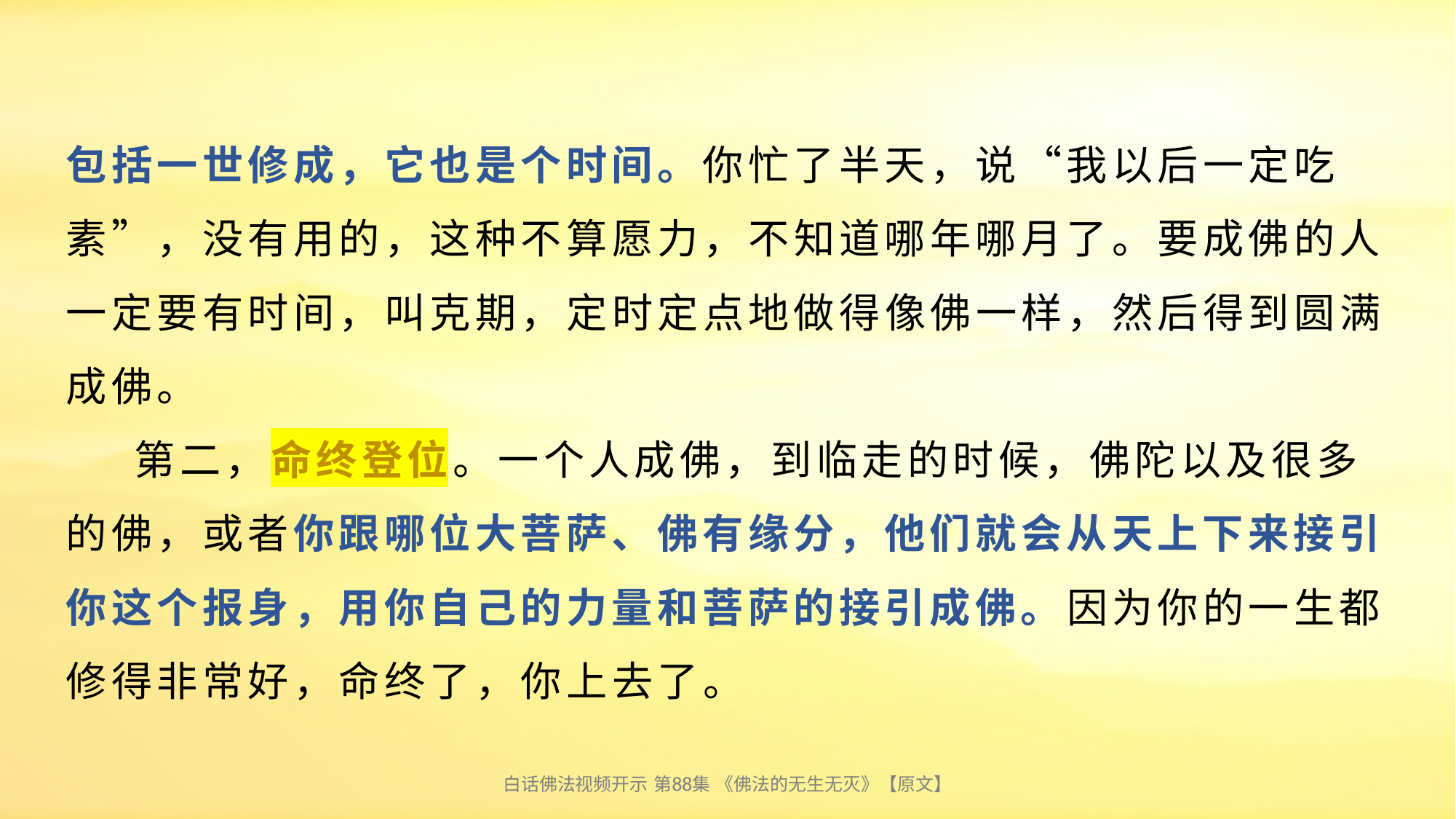

# 包括一世修成，它也是个时间。你忙了半天，说“我以后一定吃素”，没有用的，这种不算愿力，不知道哪年哪月了。要成佛的人一定要有时间，叫克期，定时定点地做得像佛一样，然后得到圆满成佛。 第二，命终登位。一个人成佛，到临走的时候，佛陀以及很多的佛，或者你跟哪位大菩萨、佛有缘分，他们就会从天上下来接引你这个报身，用你自己的力量和菩萨的接引成佛。因为你的一生都修得非常好，命终了，你上去了。
白话佛法视频开示 第88集 《佛法的无生无灭》【原文】